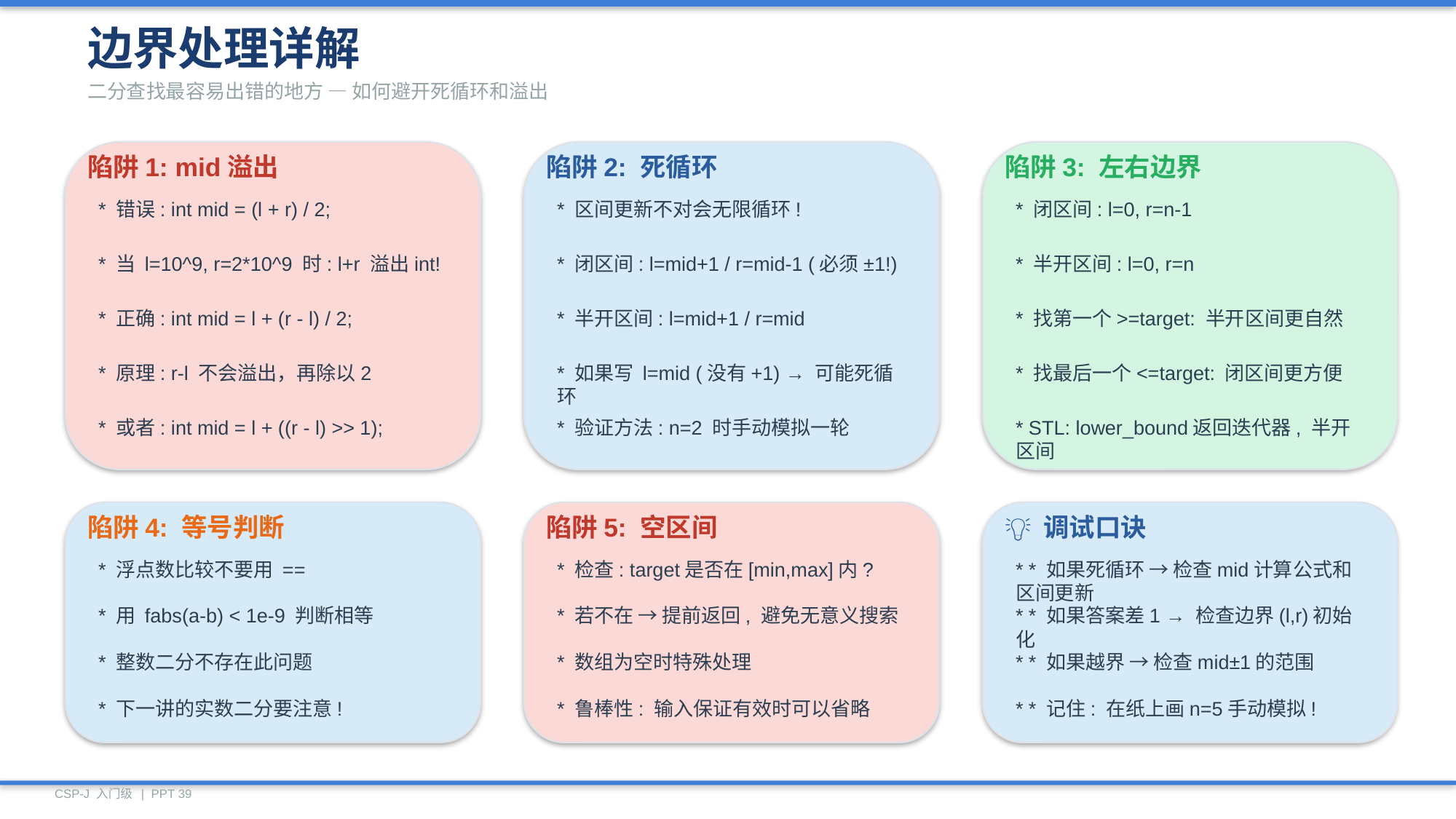

边界处理详解
二分查找最容易出错的地方 — 如何避开死循环和溢出

陷阱1: mid溢出
陷阱2: 死循环
陷阱3: 左右边界
* 错误: int mid = (l + r) / 2;
* 区间更新不对会无限循环!
* 闭区间: l=0, r=n-1
* 当 l=10^9, r=2*10^9 时: l+r 溢出int!
* 闭区间: l=mid+1 / r=mid-1 (必须±1!)
* 半开区间: l=0, r=n
* 正确: int mid = l + (r - l) / 2;
* 半开区间: l=mid+1 / r=mid
* 找第一个>=target: 半开区间更自然
* 原理: r-l 不会溢出，再除以2
* 如果写 l=mid (没有+1) → 可能死循环
* 找最后一个<=target: 闭区间更方便
* 或者: int mid = l + ((r - l) >> 1);
* 验证方法: n=2 时手动模拟一轮
* STL: lower_bound返回迭代器, 半开区间

陷阱4: 等号判断
陷阱5: 空区间
💡 调试口诀
* 浮点数比较不要用 ==
* 检查: target是否在[min,max]内?
* * 如果死循环 → 检查mid计算公式和区间更新
* 用 fabs(a-b) < 1e-9 判断相等
* 若不在 → 提前返回, 避免无意义搜索
* * 如果答案差1 → 检查边界(l,r)初始化
* 整数二分不存在此问题
* 数组为空时特殊处理
* * 如果越界 → 检查mid±1的范围
* 下一讲的实数二分要注意!
* 鲁棒性: 输入保证有效时可以省略
* * 记住: 在纸上画n=5手动模拟!

CSP-J 入门级  |  PPT 39